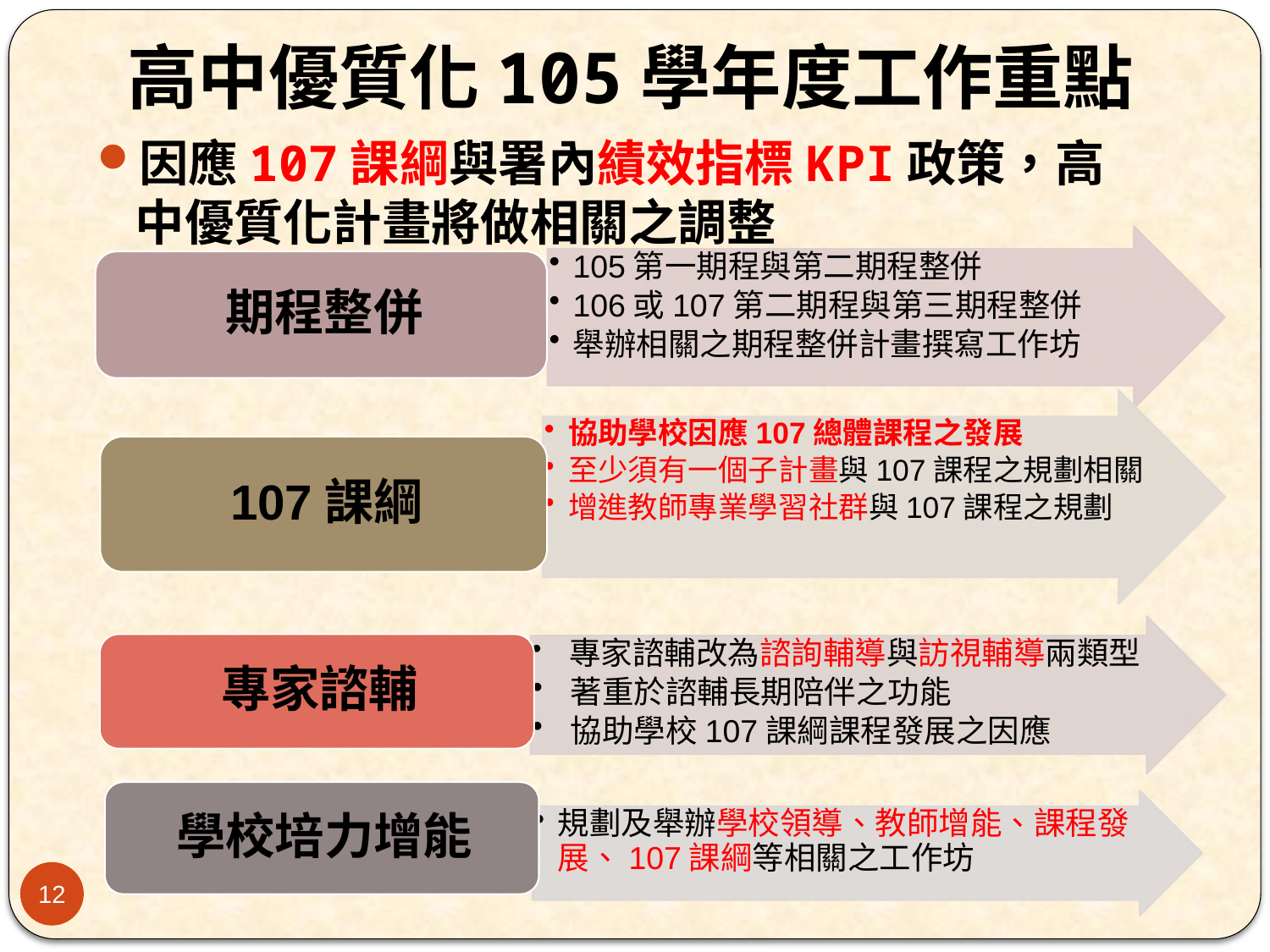

# 高中優質化105學年度工作重點
因應107課綱與署內績效指標KPI政策，高中優質化計畫將做相關之調整

105第一期程與第二期程整併
106或107第二期程與第三期程整併
舉辦相關之期程整併計畫撰寫工作坊
期程整併
協助學校因應107總體課程之發展
至少須有一個子計畫與107課程之規劃相關
增進教師專業學習社群與107課程之規劃
107課綱
 專家諮輔改為諮詢輔導與訪視輔導兩類型
 著重於諮輔長期陪伴之功能
 協助學校107課綱課程發展之因應
專家諮輔
規劃及舉辦學校領導、教師增能、課程發展、107課綱等相關之工作坊
學校培力增能
12